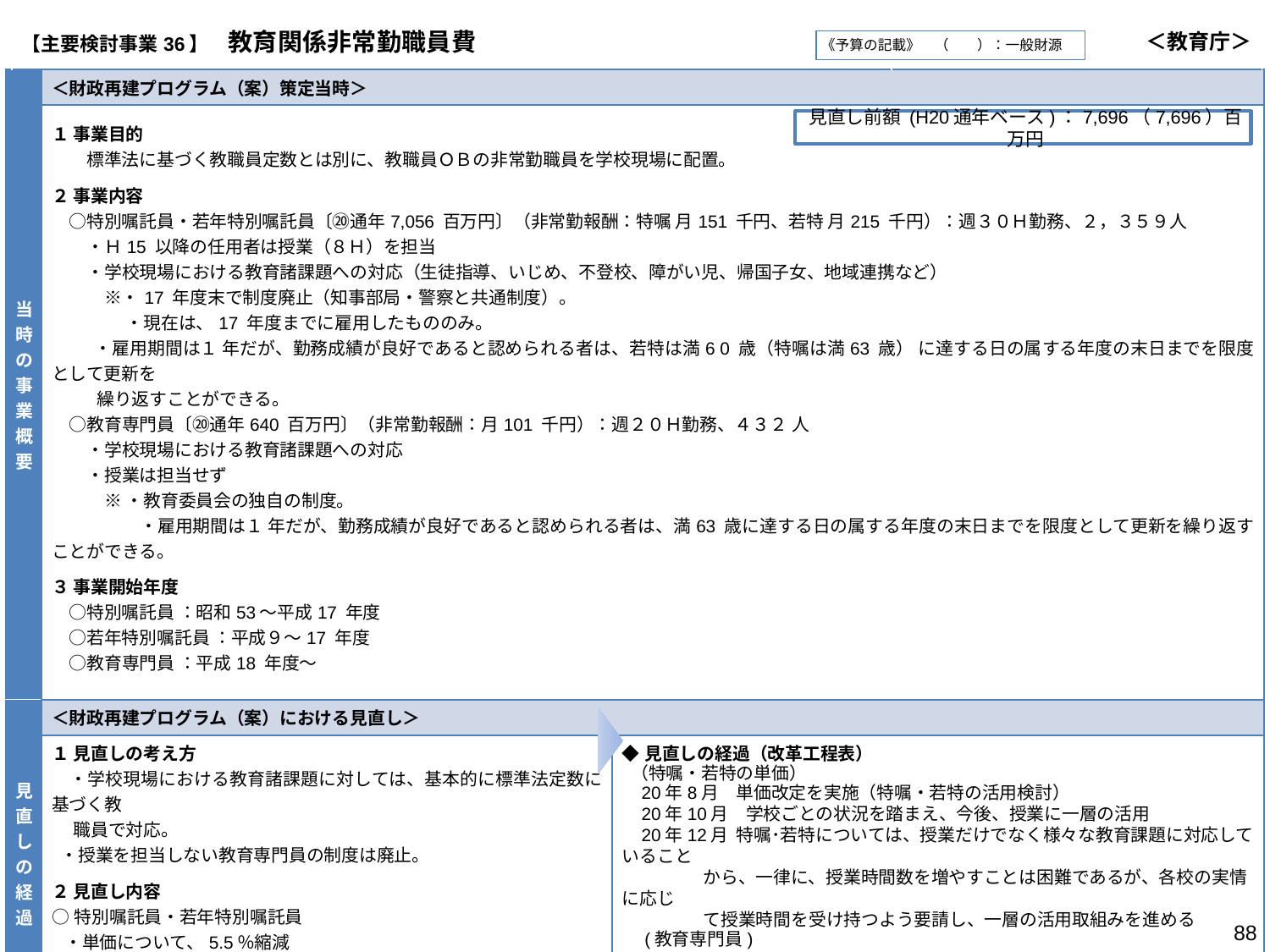

| 【主要検討事業36】　教育関係非常勤職員費 | ＜教育庁＞ |
| --- | --- |
《予算の記載》　（　　）：一般財源
| 当時の事業概要 | ＜財政再建プログラム（案）策定当時＞ |  |
| --- | --- | --- |
|  | １ 事業目的 　　標準法に基づく教職員定数とは別に、教職員ＯＢの非常勤職員を学校現場に配置。 ２ 事業内容 　○特別嘱託員・若年特別嘱託員〔⑳通年7,056 百万円〕（非常勤報酬：特嘱 月151 千円、若特 月215 千円）：週３０Ｈ勤務、２，３５９人 　　・Ｈ15 以降の任用者は授業（８Ｈ）を担当 　　・学校現場における教育諸課題への対応（生徒指導、いじめ、不登校、障がい児、帰国子女、地域連携など） 　　　※・17 年度末で制度廃止（知事部局・警察と共通制度）。 　　　　 ・現在は、17 年度までに雇用したもののみ。 ・雇用期間は１ 年だが、勤務成績が良好であると認められる者は、若特は満6 0 歳（特嘱は満63 歳） に達する日の属する年度の末日までを限度として更新を 繰り返すことができる。 　○教育専門員〔⑳通年640 百万円〕（非常勤報酬：月101 千円）：週２０Ｈ勤務、４３２ 人 　　・学校現場における教育諸課題への対応 　　・授業は担当せず 　　　※ ・教育委員会の独自の制度。 　　　　　・雇用期間は１ 年だが、勤務成績が良好であると認められる者は、満63 歳に達する日の属する年度の末日までを限度として更新を繰り返すことができる。 ３ 事業開始年度 　○特別嘱託員 ：昭和53～平成17 年度 　○若年特別嘱託員 ：平成９～17 年度 　○教育専門員 ：平成18 年度～ |  |
| 見直しの経過 | ＜財政再建プログラム（案）における見直し＞ |  |
|  | １ 見直しの考え方 　・学校現場における教育諸課題に対しては、基本的に標準法定数に基づく教 　 職員で対応。 ・授業を担当しない教育専門員の制度は廃止。 ２ 見直し内容 ○特別嘱託員・若年特別嘱託員 ・単価について、5.5％縮減 ・特別嘱託員・若年特別嘱託員の授業への一層の活用を検討 ○教育専門員 ・単価について、5.5％縮減 ・制度廃止（新規任用しない） ３ 実施時期 ○特別嘱託員・若年特別嘱託員：平成20 年8 月 ○教育専門員：平成20 年8 月（単価縮減） 　 平成21 年4 月（新規任用しない） | ◆見直しの経過（改革工程表） （特嘱・若特の単価） 20年8月　単価改定を実施（特嘱・若特の活用検討） 20年10月　学校ごとの状況を踏まえ、今後、授業に一層の活用 20年12月 特嘱･若特については、授業だけでなく様々な教育課題に対応していること から、一律に、授業時間数を増やすことは困難であるが、各校の実情に応じ て授業時間を受け持つよう要請し、一層の活用取組みを進める 　(教育専門員) 　　20年7月　　21年度に新規任用しないことを決定 　　20年8月　　単価改定を実施　 【効果額（百万円）】⑳367　㉑595　㉒765 |
|  |  |  |
見直し前額 (H20通年ベース)：7,696（7,696）百万円

88